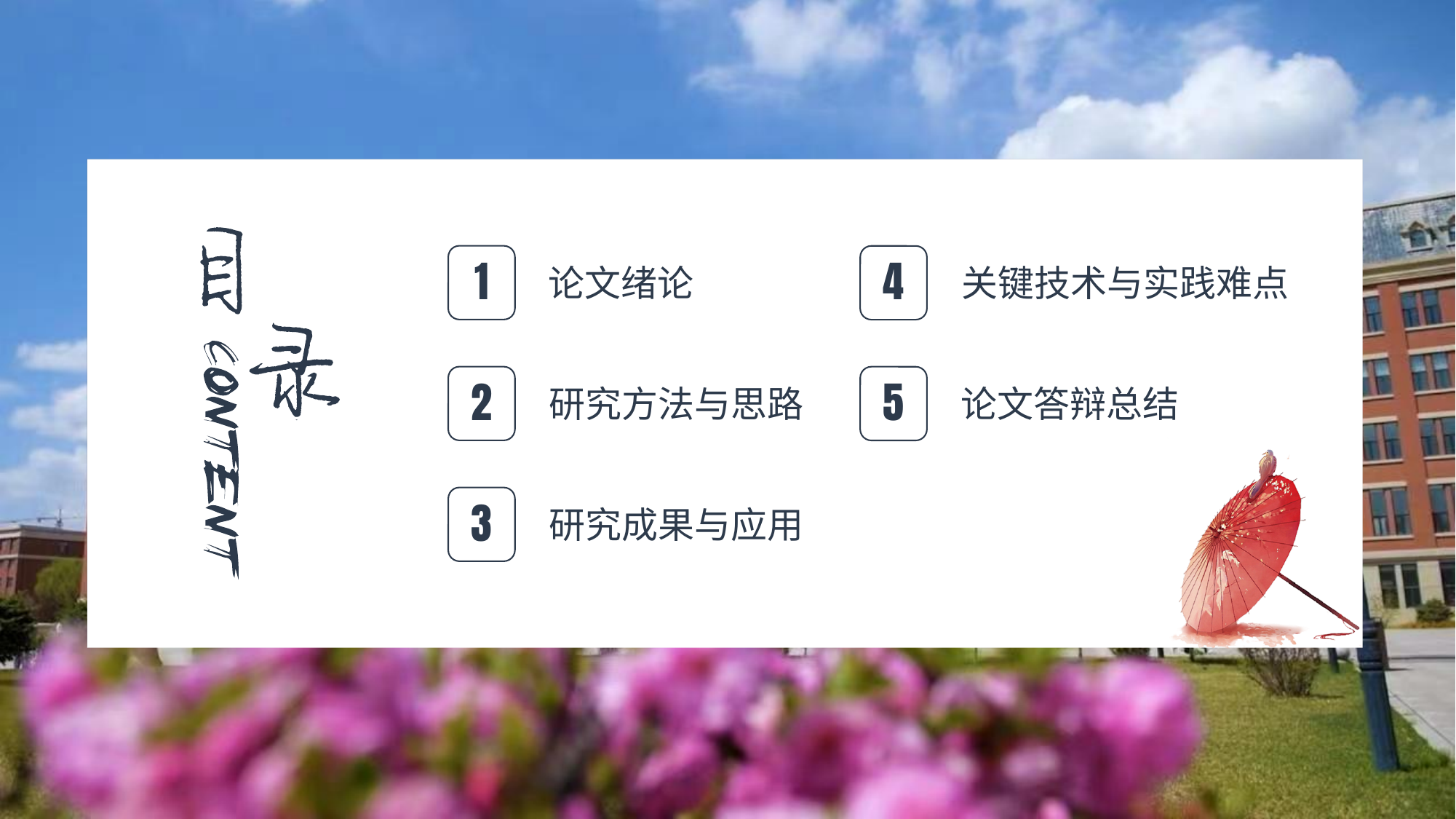

1
4
论文绪论
关键技术与实践难点
2
5
研究方法与思路
论文答辩总结
3
研究成果与应用